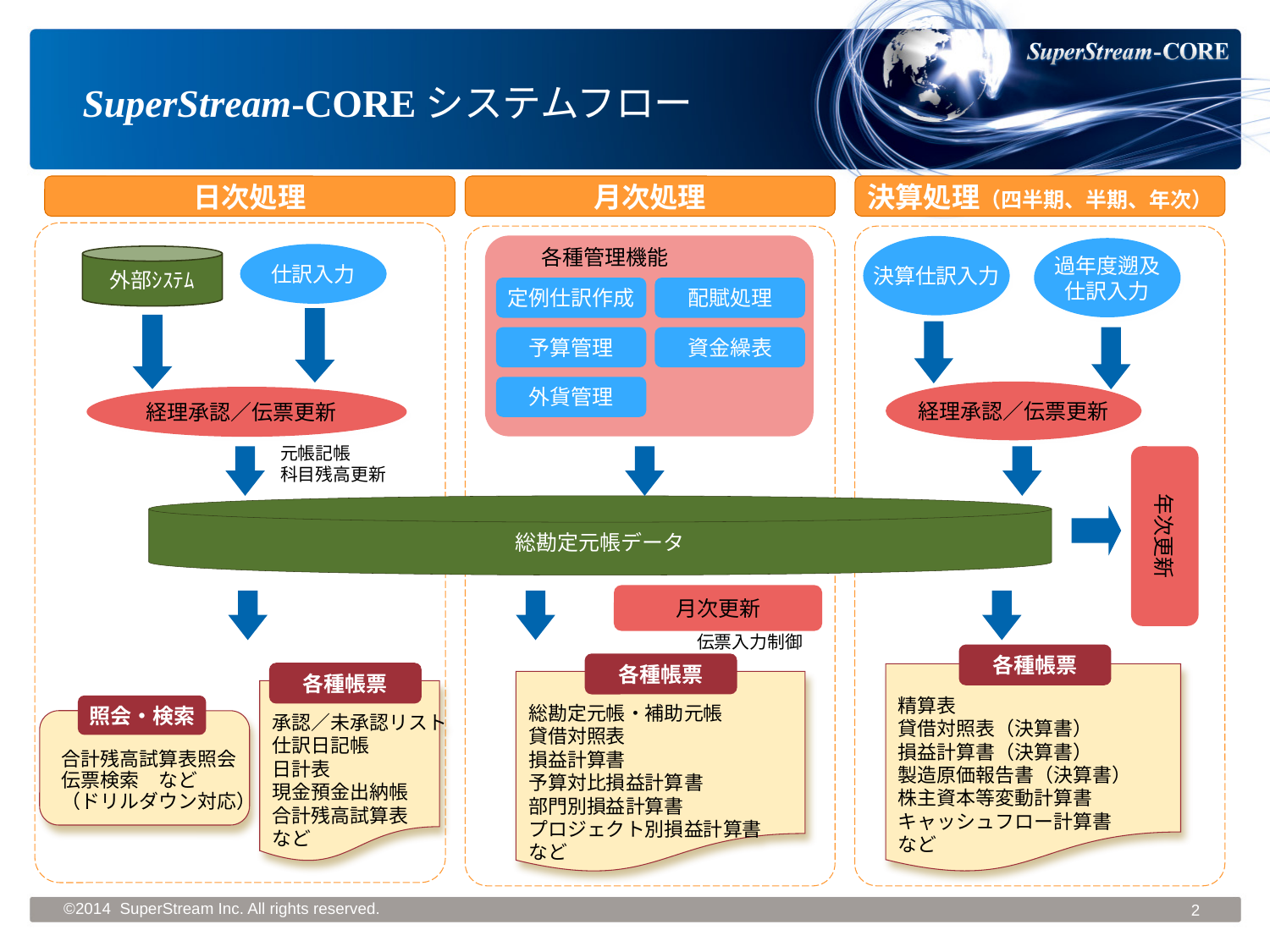

# SuperStream-COREシステムフロー
日次処理
月次処理
決算処理（四半期、半期、年次）

決算仕訳入力
各種管理機能
過年度遡及
仕訳入力
仕訳入力
外部ｼｽﾃﾑ
定例仕訳作成
配賦処理

予算管理
資金繰表

外貨管理
経理承認／伝票更新
経理承認／伝票更新
元帳記帳
科目残高更新
年次更新

総勘定元帳データ

月次更新

伝票入力制御
各種帳票
各種帳票
各種帳票

精算表
貸借対照表（決算書）
損益計算書（決算書）
製造原価報告書（決算書）
株主資本等変動計算書
キャッシュフロー計算書
など

総勘定元帳・補助元帳
貸借対照表
損益計算書
予算対比損益計算書
部門別損益計算書
プロジェクト別損益計算書
など

承認／未承認リスト
仕訳日記帳
日計表
現金預金出納帳
合計残高試算表
など
照会・検索

合計残高試算表照会
伝票検索　など
（ドリルダウン対応）
©2014  SuperStream Inc. All rights reserved.
2